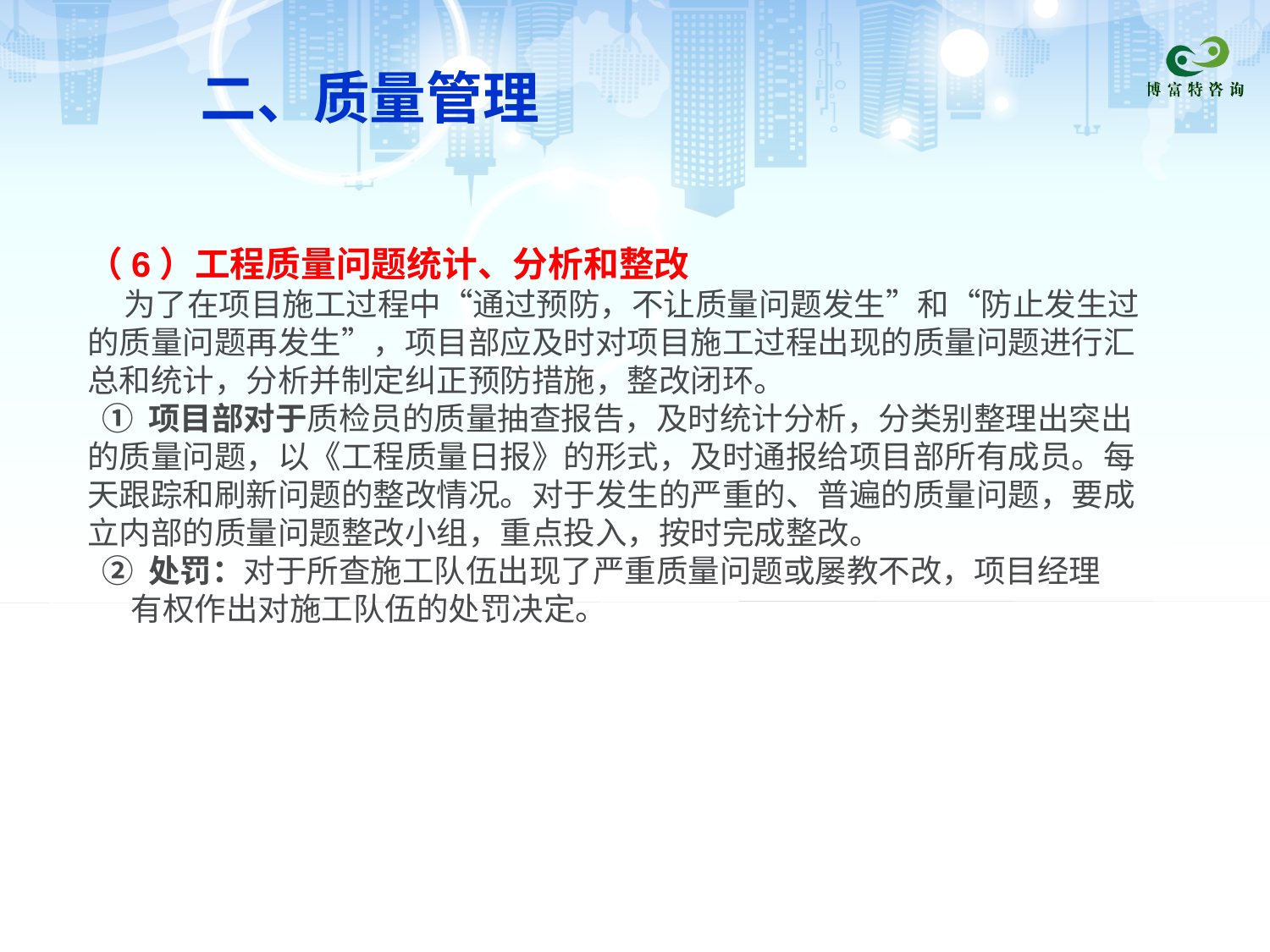

二、质量管理
（6）工程质量问题统计、分析和整改
    为了在项目施工过程中“通过预防，不让质量问题发生”和“防止发生过的质量问题再发生”，项目部应及时对项目施工过程出现的质量问题进行汇总和统计，分析并制定纠正预防措施，整改闭环。
  ① 项目部对于质检员的质量抽查报告，及时统计分析，分类别整理出突出的质量问题，以《工程质量日报》的形式，及时通报给项目部所有成员。每天跟踪和刷新问题的整改情况。对于发生的严重的、普遍的质量问题，要成立内部的质量问题整改小组，重点投入，按时完成整改。
  ② 处罚：对于所查施工队伍出现了严重质量问题或屡教不改，项目经理
     有权作出对施工队伍的处罚决定。